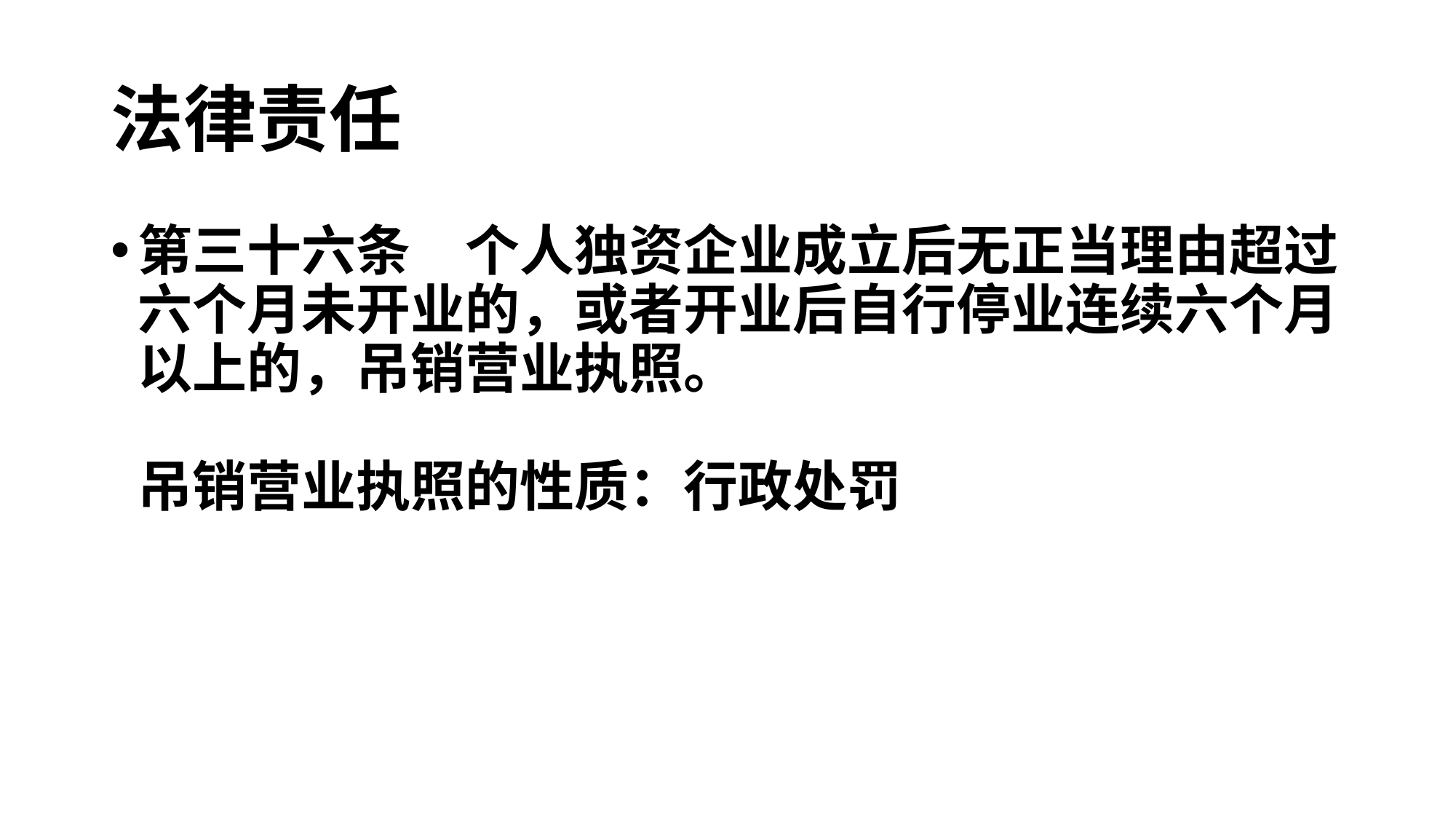

# 法律责任
第三十六条　个人独资企业成立后无正当理由超过六个月未开业的，或者开业后自行停业连续六个月以上的，吊销营业执照。
吊销营业执照的性质：行政处罚